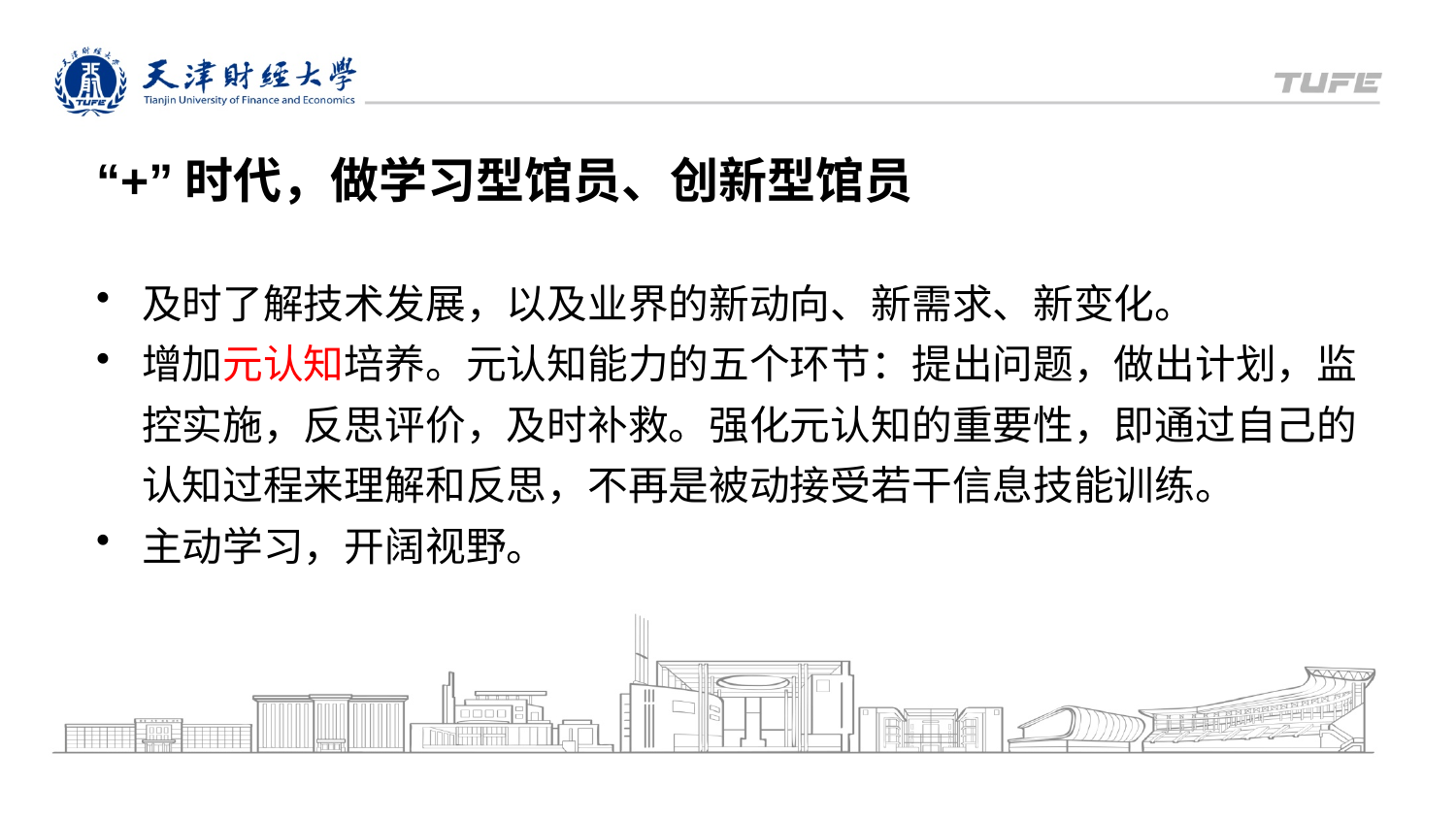

“+”时代，做学习型馆员、创新型馆员

及时了解技术发展，以及业界的新动向、新需求、新变化。
增加元认知培养。元认知能力的五个环节：提出问题，做出计划，监控实施，反思评价，及时补救。强化元认知的重要性，即通过自己的认知过程来理解和反思，不再是被动接受若干信息技能训练。
主动学习，开阔视野。
天津财经大学XX
XXXX年X月X日